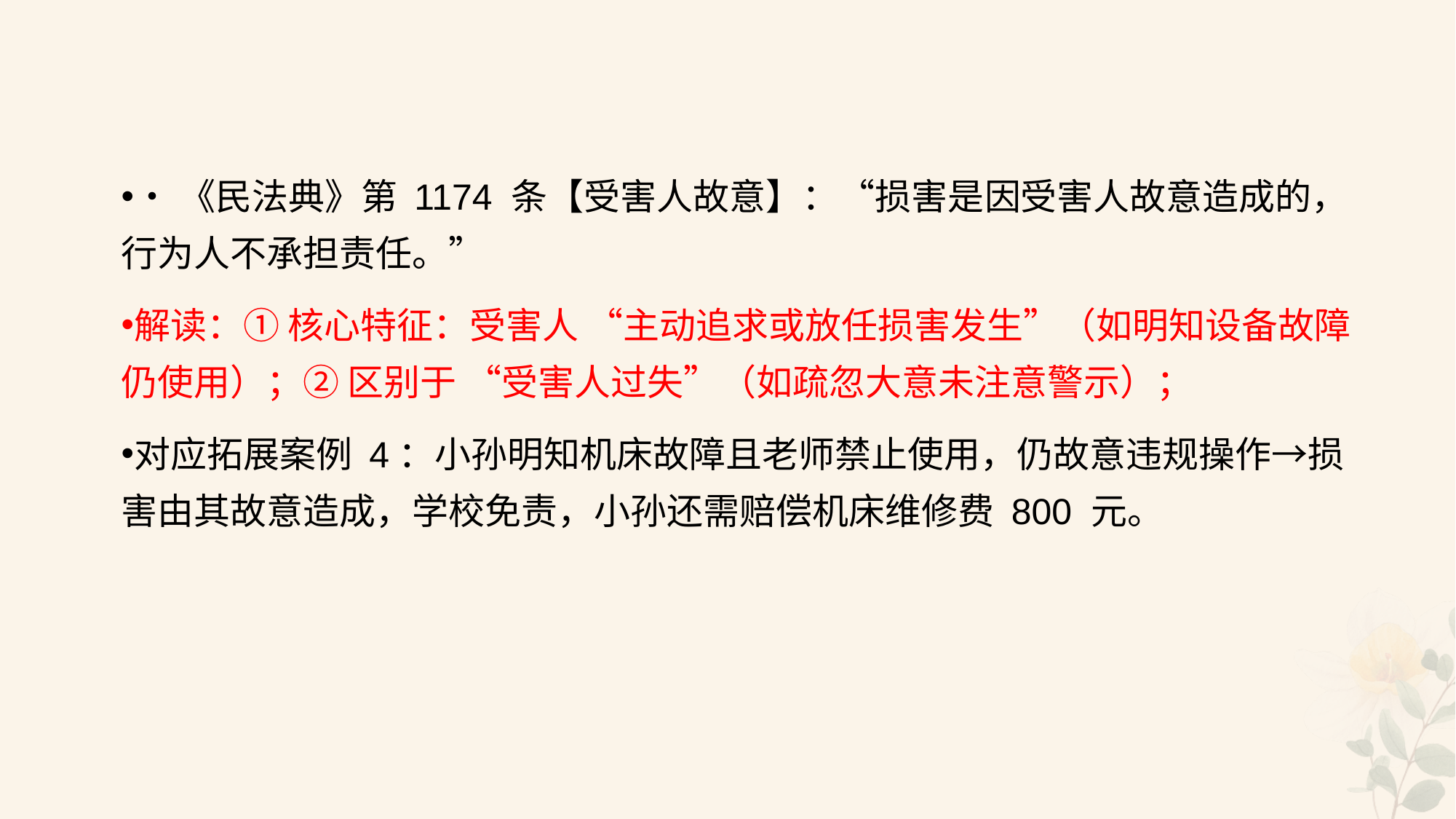

#
•《民法典》第 1174 条【受害人故意】：“损害是因受害人故意造成的，行为人不承担责任。”
解读：① 核心特征：受害人 “主动追求或放任损害发生”（如明知设备故障仍使用）；② 区别于 “受害人过失”（如疏忽大意未注意警示）；
对应拓展案例 4：小孙明知机床故障且老师禁止使用，仍故意违规操作→损害由其故意造成，学校免责，小孙还需赔偿机床维修费 800 元。